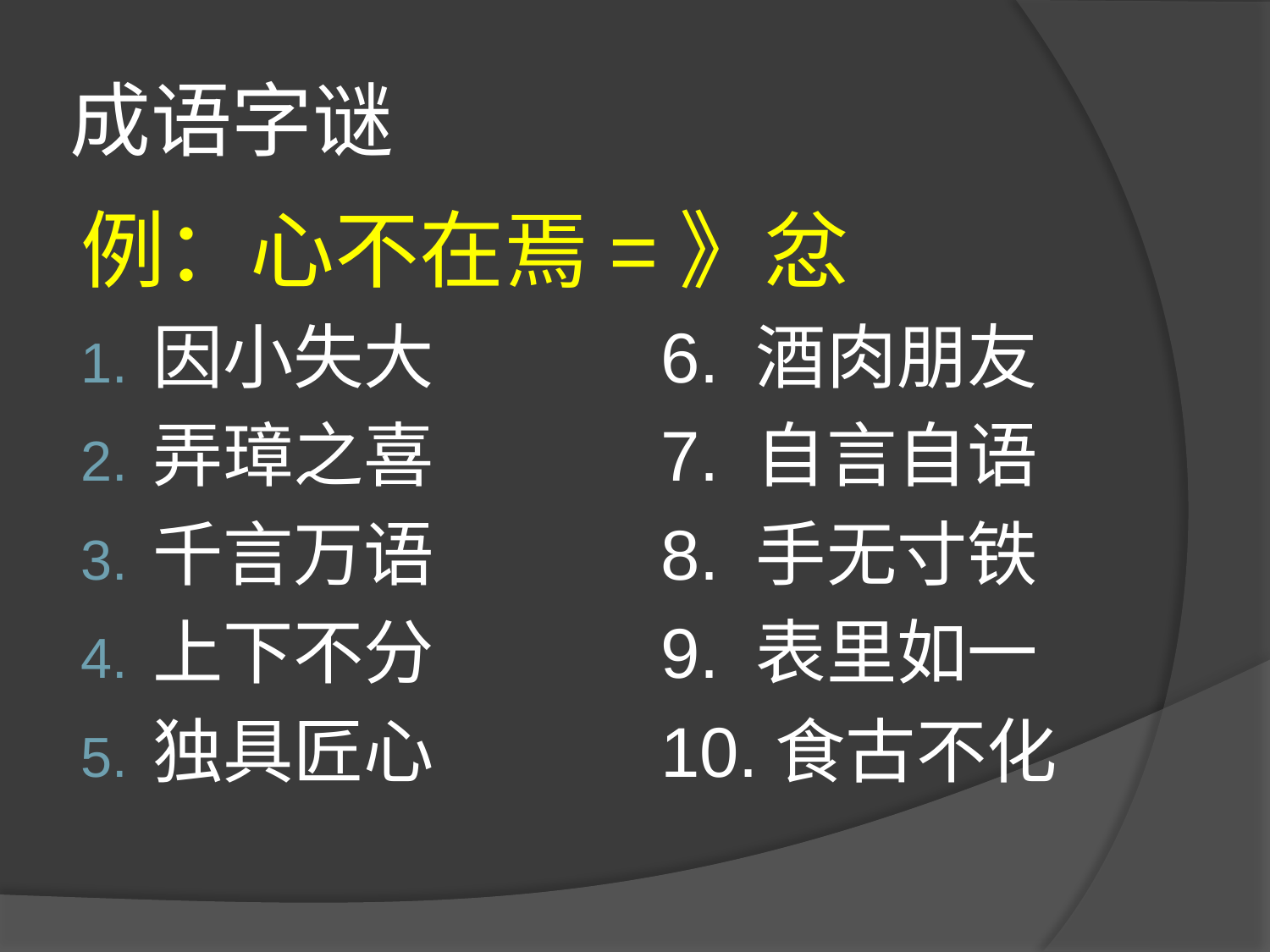

# 成语字谜
例：心不在焉=》忿
因小失大		6. 酒肉朋友
弄璋之喜		7. 自言自语
千言万语		8. 手无寸铁
上下不分		9. 表里如一
独具匠心		10.食古不化